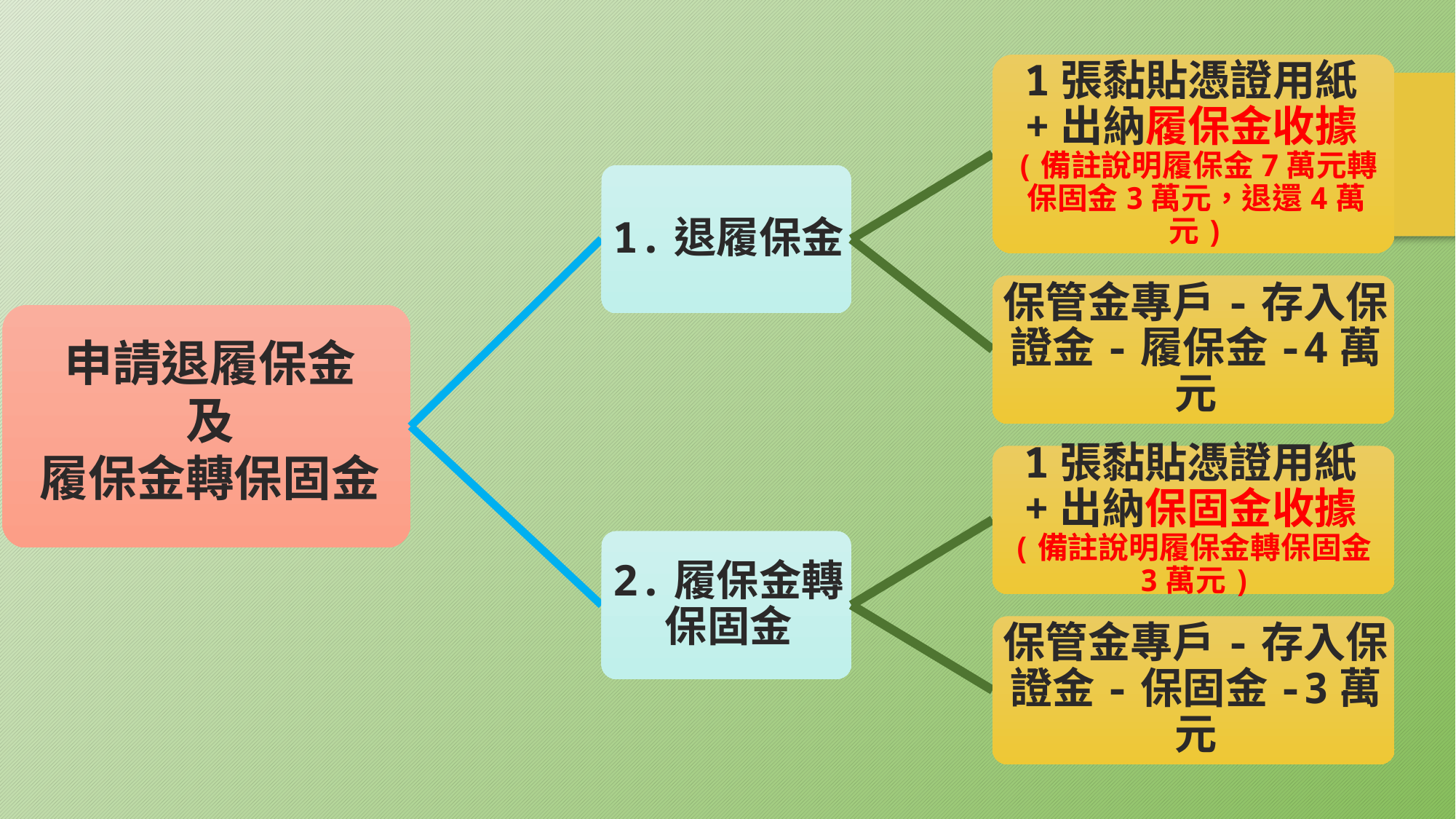

申請退履保金
及
履保金轉保固金

1.退履保金

1張黏貼憑證用紙+出納履保金收據(備註說明履保金7萬元轉保固金3萬元，退還4萬元)

保管金專戶-存入保證金-履保金-4萬元

2.履保金轉保固金

1張黏貼憑證用紙+出納保固金收據(備註說明履保金轉保固金3萬元)

保管金專戶-存入保證金-保固金-3萬元